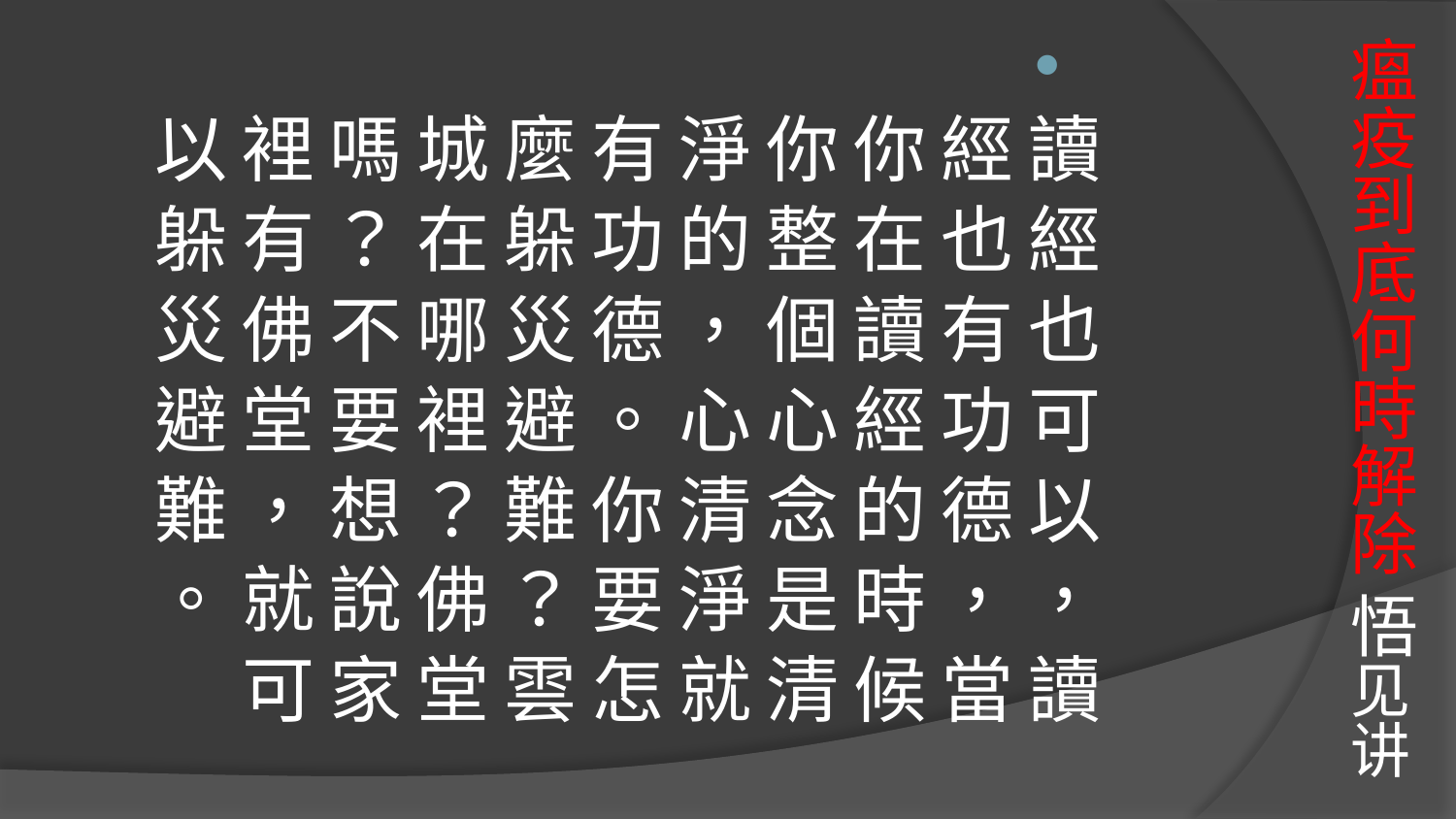

# 瘟疫到底何時解除 悟见讲
讀 經 也 可 以 ， 讀 經 也 有 功 德 ， 當 你 在 讀 經 的 時 候 你 整 個 心 念 是 清 淨 的 ， 心 清 淨 就 有 功 德 。 你 要 怎 麼 躲 災 避 難 ？ 雲 城 在 哪 裡 ？ 佛 堂 嗎 ？ 不 要 想 說 家 裡 有 佛 堂 ， 就 可 以 躲 災 避 難 。